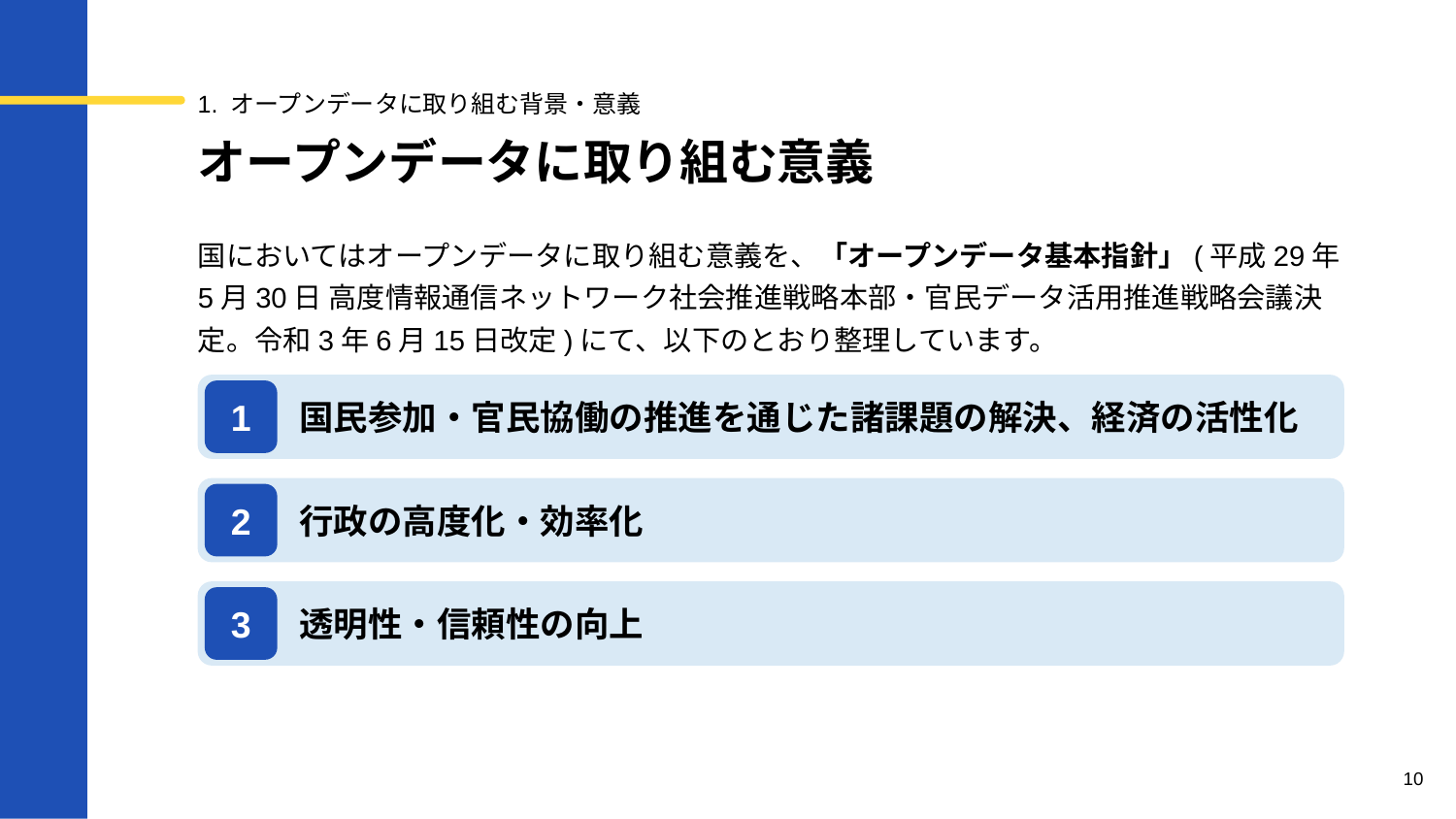

1. オープンデータに取り組む背景・意義
# オープンデータに取り組む意義
国においてはオープンデータに取り組む意義を、「オープンデータ基本指針」(平成29年5月30日 高度情報通信ネットワーク社会推進戦略本部・官民データ活用推進戦略会議決定。令和3年6月15日改定)にて、以下のとおり整理しています。
国民参加・官民協働の推進を通じた諸課題の解決、経済の活性化
1
行政の高度化・効率化
2
透明性・信頼性の向上
3
10